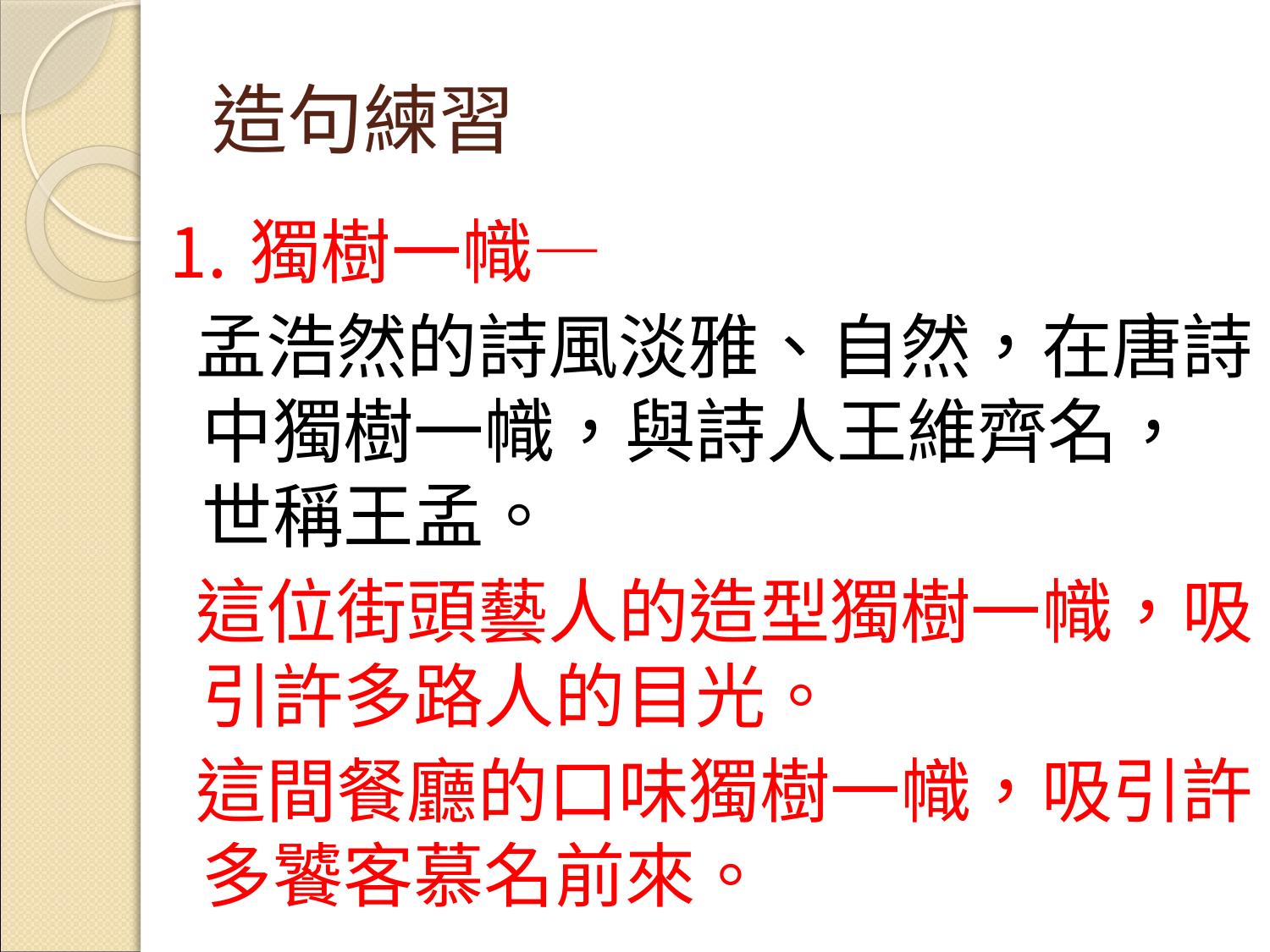

造句練習
⒈獨樹一幟—
 孟浩然的詩風淡雅、自然，在唐詩中獨樹一幟，與詩人王維齊名，世稱王孟。
 這位街頭藝人的造型獨樹一幟，吸引許多路人的目光。
 這間餐廳的口味獨樹一幟，吸引許多饕客慕名前來。